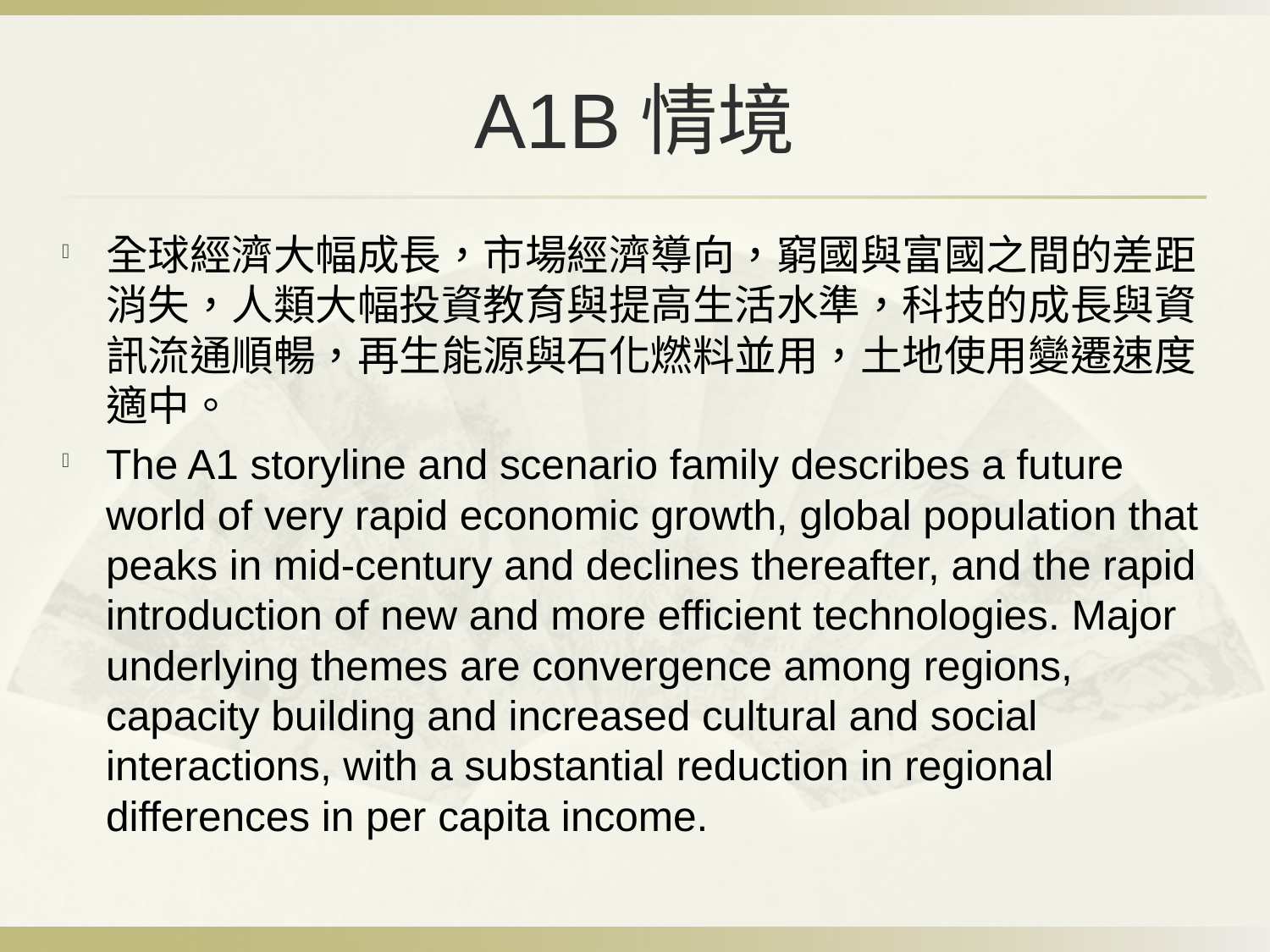

# A1B情境
全球經濟大幅成長，市場經濟導向，窮國與富國之間的差距消失，人類大幅投資教育與提高生活水準，科技的成長與資訊流通順暢，再生能源與石化燃料並用，土地使用變遷速度適中。
The A1 storyline and scenario family describes a future world of very rapid economic growth, global population that peaks in mid-century and declines thereafter, and the rapid introduction of new and more efficient technologies. Major underlying themes are convergence among regions, capacity building and increased cultural and social interactions, with a substantial reduction in regional differences in per capita income.